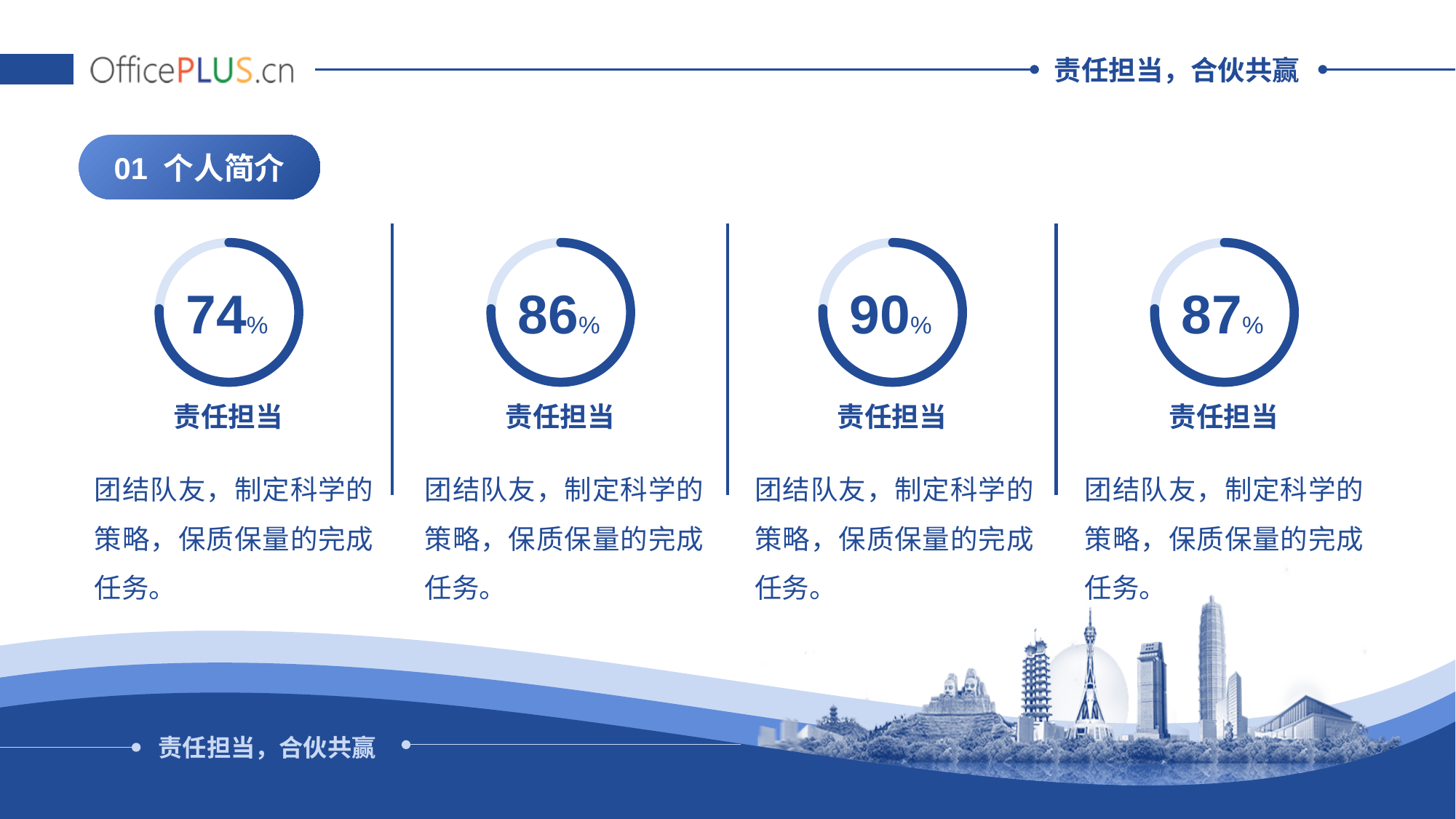

01 个人简介

74%

86%

90%

87%
责任担当
责任担当
责任担当
责任担当
团结队友，制定科学的策略，保质保量的完成任务。
团结队友，制定科学的策略，保质保量的完成任务。
团结队友，制定科学的策略，保质保量的完成任务。
团结队友，制定科学的策略，保质保量的完成任务。